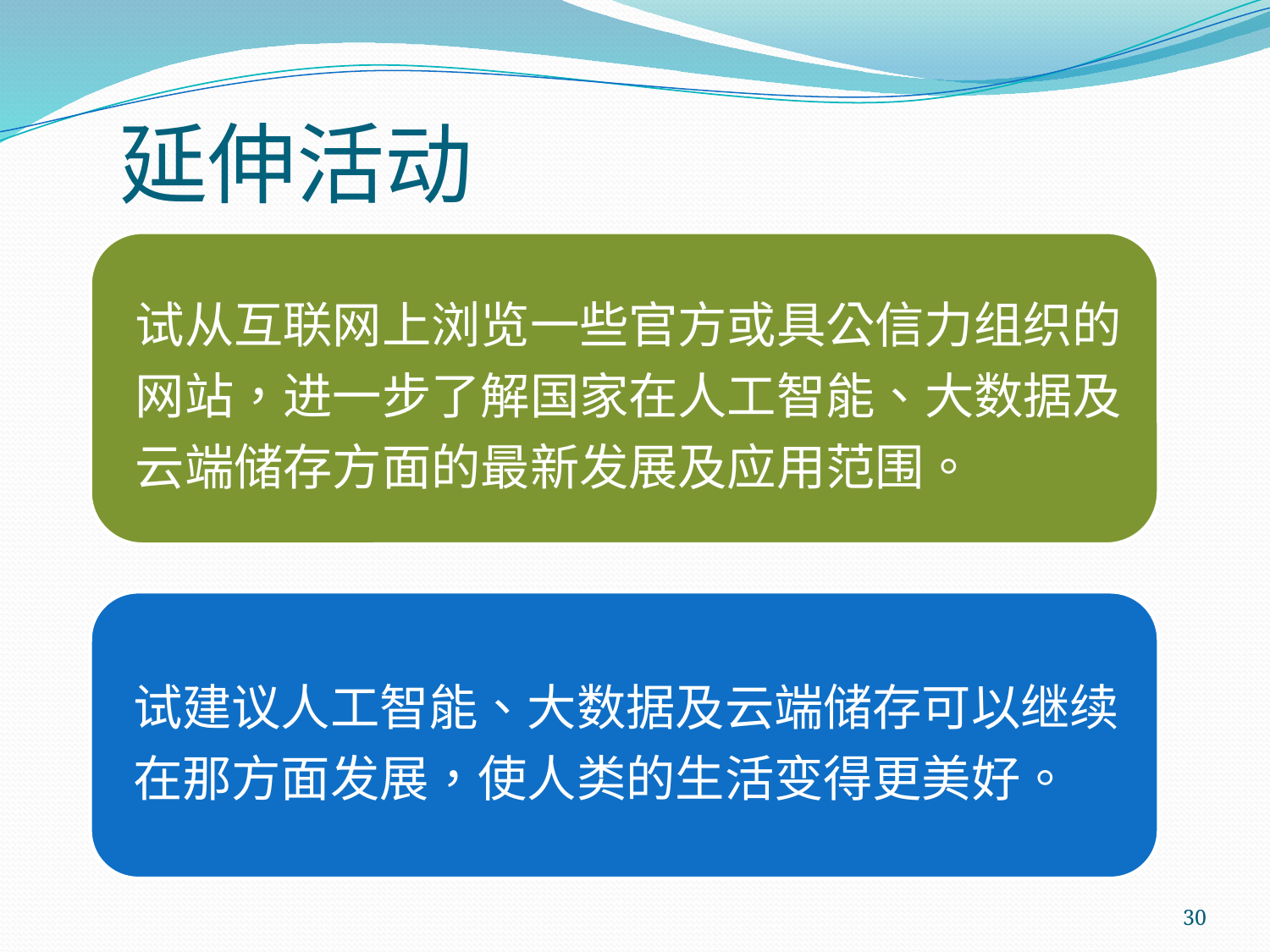

# 延伸活动
试从互联网上浏览一些官方或具公信力组织的网站，进一步了解国家在人工智能、大数据及云端储存方面的最新发展及应用范围。

试建议人工智能、大数据及云端储存可以继续在那方面发展，使人类的生活变得更美好。

30